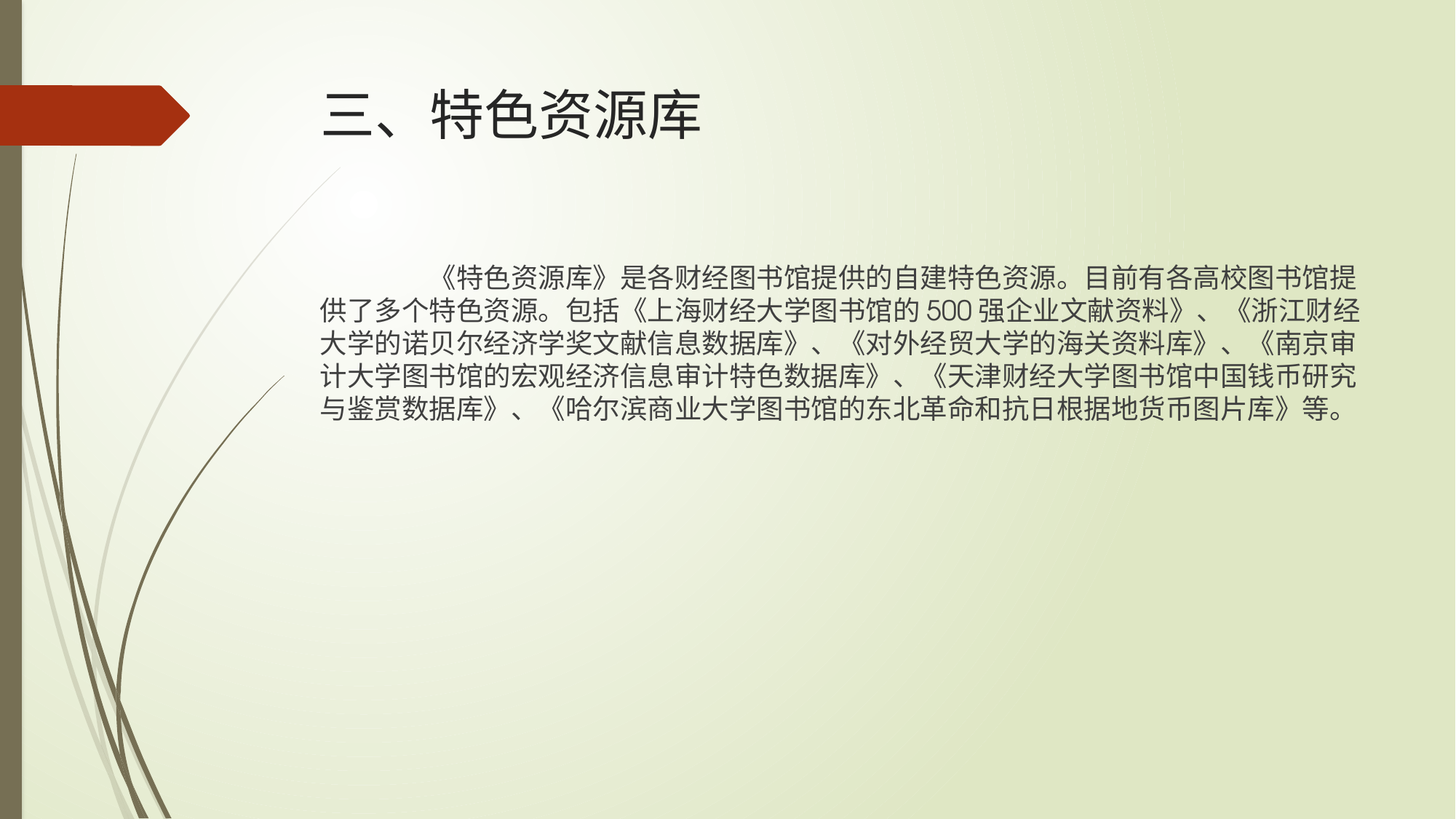

# 三、特色资源库
	《特色资源库》是各财经图书馆提供的自建特色资源。目前有各高校图书馆提供了多个特色资源。包括《上海财经大学图书馆的500强企业文献资料》、《浙江财经大学的诺贝尔经济学奖文献信息数据库》、《对外经贸大学的海关资料库》、《南京审计大学图书馆的宏观经济信息审计特色数据库》、《天津财经大学图书馆中国钱币研究与鉴赏数据库》、《哈尔滨商业大学图书馆的东北革命和抗日根据地货币图片库》等。